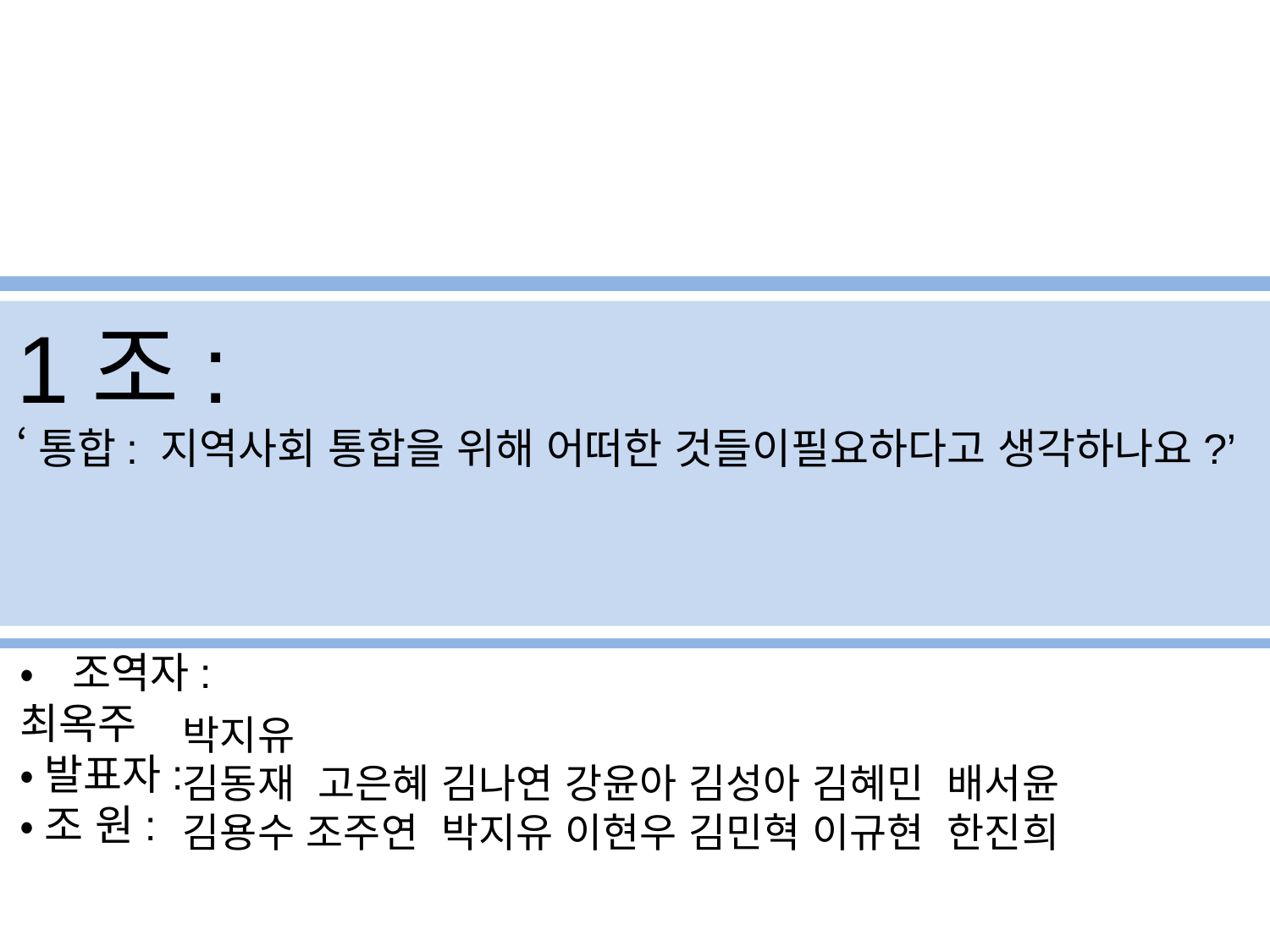

1조:
‘통합: 지역사회 통합을 위해 어떠한 것들이필요하다고 생각하나요?’

박지유
김동재  고은혜 김나연 강윤아 김성아 김혜민  배서윤
김용수 조주연  박지유 이현우 김민혁 이규현  한진희

•조역자: 최옥주
•발표자:
•조 원: